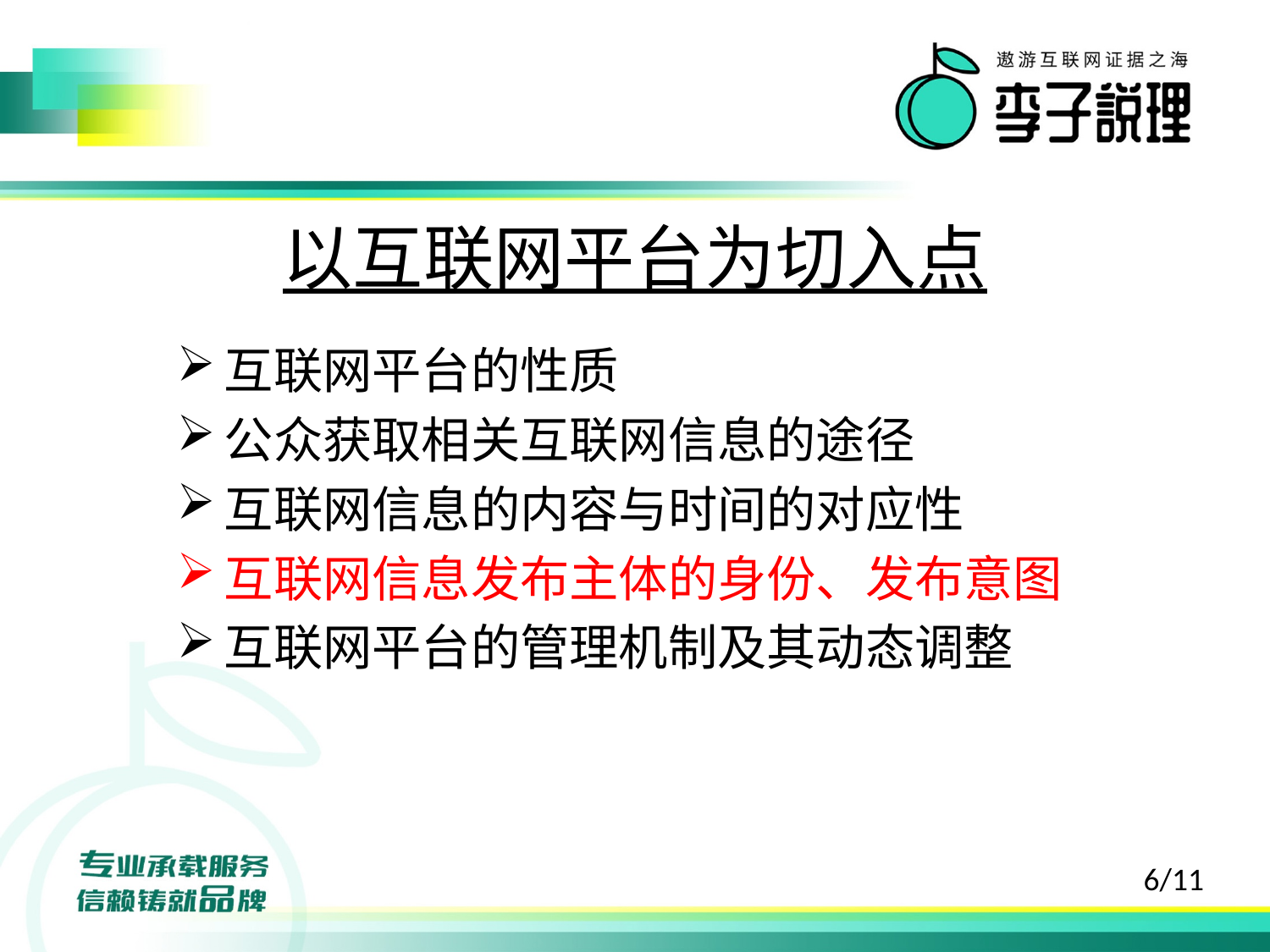

# 以互联网平台为切入点

互联网平台的性质
公众获取相关互联网信息的途径
互联网信息的内容与时间的对应性
互联网信息发布主体的身份、发布意图
互联网平台的管理机制及其动态调整

6/11